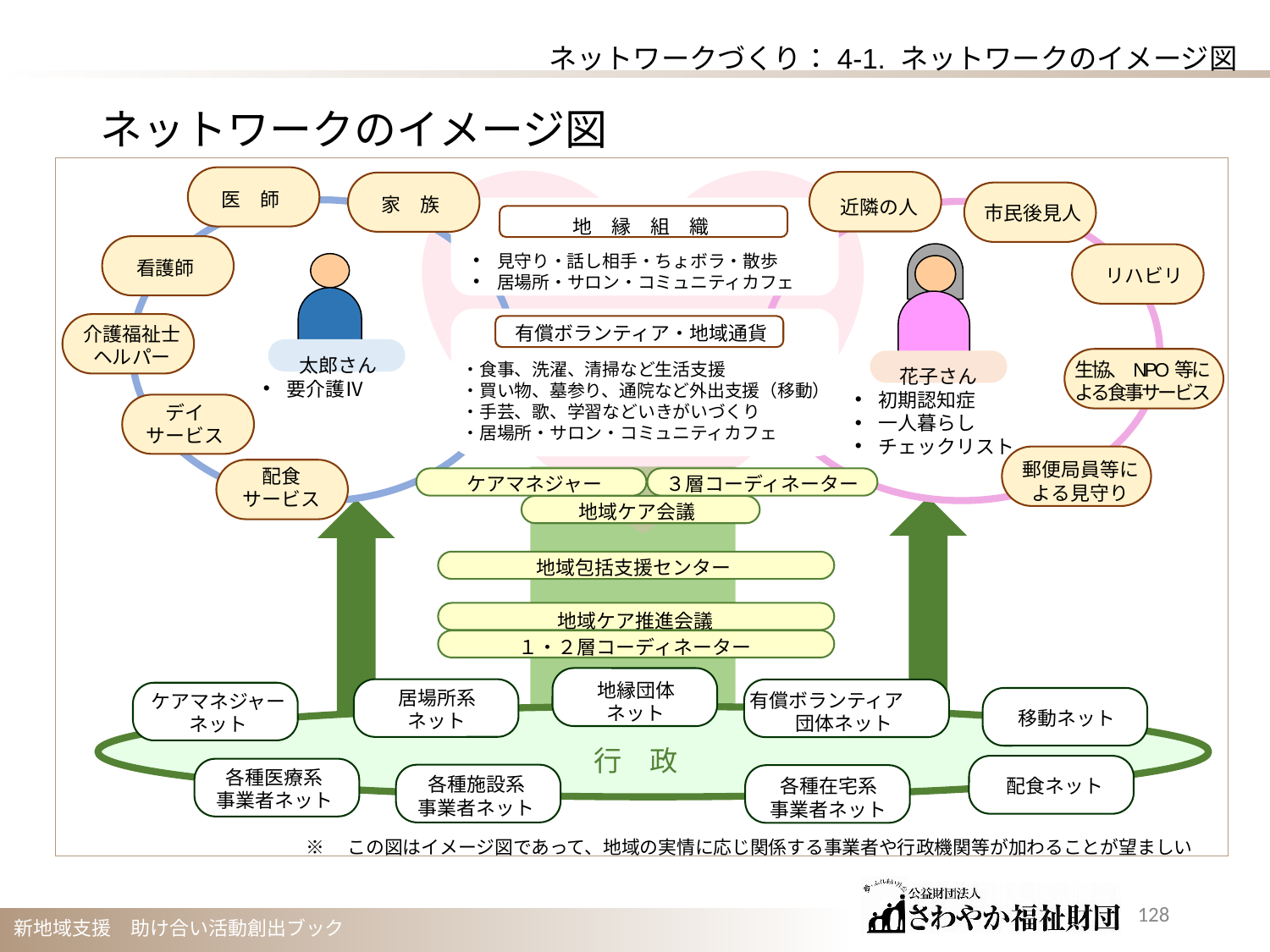

ネットワークづくり：4-1. ネットワークのイメージ図
ネットワークのイメージ図

医　師

家　族
近隣の人
市民後見人

地　縁　組　織

見守り・話し相手・ちょボラ・散歩
居場所・サロン・コミュニティカフェ

看護師

リハビリ

有償ボランティア・地域通貨
介護福祉士
ヘルパー

太郎さん
要介護Ⅳ
花子さん
初期認知症
一人暮らし
チェックリスト

生協、NPO等に
よる食事サービス
・食事、洗濯、清掃など生活支援
・買い物、墓参り、通院など外出支援（移動）
・手芸、歌、学習などいきがいづくり
・居場所・サロン・コミュニティカフェ
デイ
サービス

郵便局員等に
よる見守り
配食
サービス

ケアマネジャー
３層コーディネーター

地域ケア会議

地域包括支援センター

地域ケア推進会議

１・２層コーディネーター

地縁団体ネット
居場所系
ネット

有償ボランティア
団体ネット
ケアマネジャー
ネット

移動ネット

行　政

各種医療系
事業者ネット

各種施設系
事業者ネット
配食ネット
各種在宅系
事業者ネット
※　この図はイメージ図であって、地域の実情に応じ関係する事業者や行政機関等が加わることが望ましい
128